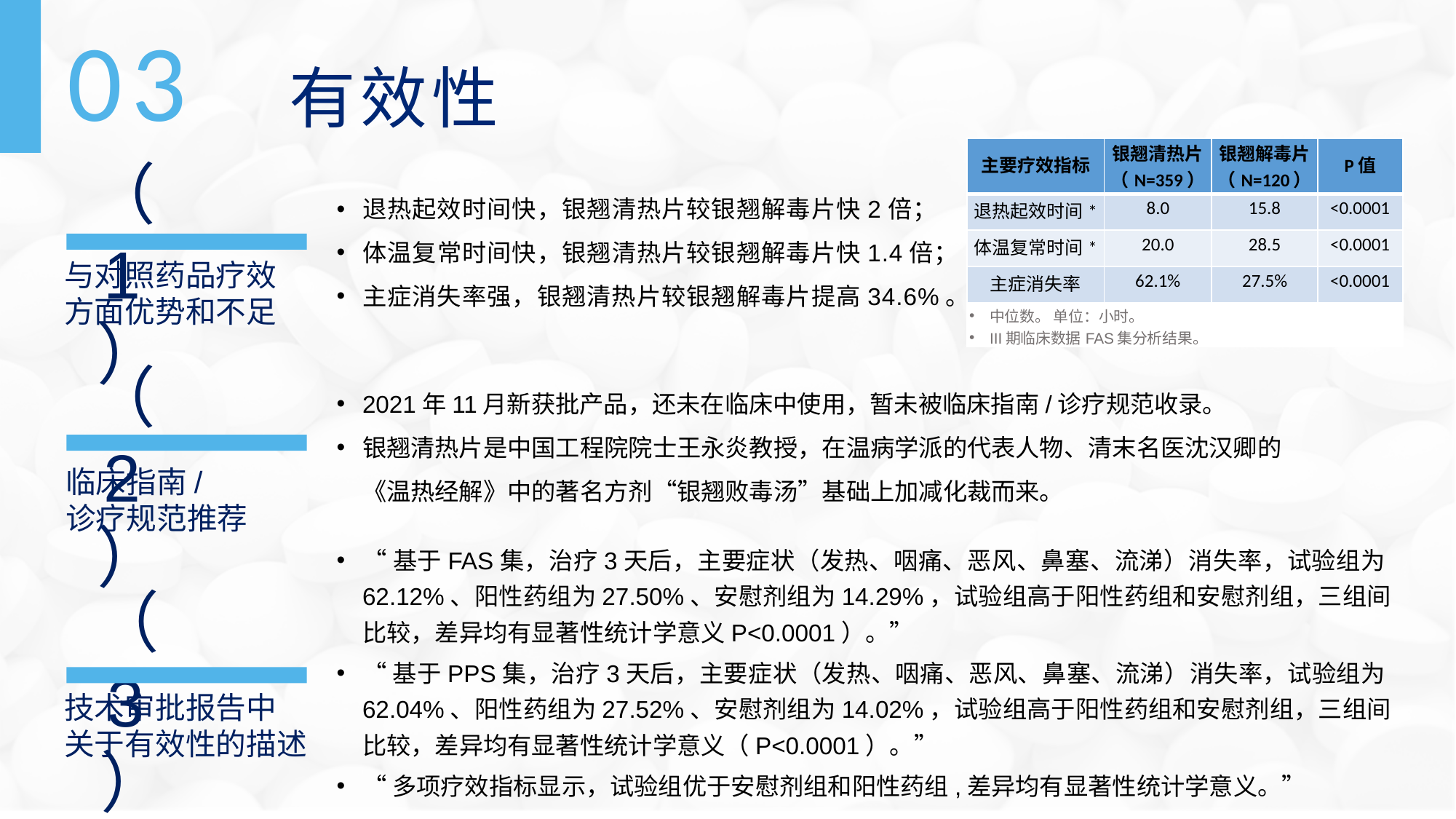

03
有效性
| 主要疗效指标 | 银翘清热片 （N=359） | 银翘解毒片 （N=120） | P值 |
| --- | --- | --- | --- |
| 退热起效时间\* | 8.0 | 15.8 | <0.0001 |
| 体温复常时间\* | 20.0 | 28.5 | <0.0001 |
| 主症消失率 | 62.1% | 27.5% | <0.0001 |
| 中位数。 单位：小时。 III期临床数据FAS集分析结果。 |  |  |  |
（1）
退热起效时间快，银翘清热片较银翘解毒片快2倍；
体温复常时间快，银翘清热片较银翘解毒片快1.4倍；
主症消失率强，银翘清热片较银翘解毒片提高34.6%。

与对照药品疗效方面优势和不足
（2）
2021年11月新获批产品，还未在临床中使用，暂未被临床指南/诊疗规范收录。
银翘清热片是中国工程院院士王永炎教授，在温病学派的代表人物、清末名医沈汉卿的《温热经解》中的著名方剂“银翘败毒汤”基础上加减化裁而来。

临床指南/
诊疗规范推荐
“基于FAS集，治疗3天后，主要症状（发热、咽痛、恶风、鼻塞、流涕）消失率，试验组为62.12%、阳性药组为27.50%、安慰剂组为14.29%，试验组高于阳性药组和安慰剂组，三组间比较，差异均有显著性统计学意义P<0.0001）。”
“基于PPS集，治疗3天后，主要症状（发热、咽痛、恶风、鼻塞、流涕）消失率，试验组为62.04%、阳性药组为27.52%、安慰剂组为14.02%，试验组高于阳性药组和安慰剂组，三组间比较，差异均有显著性统计学意义（P<0.0001）。”
“多项疗效指标显示，试验组优于安慰剂组和阳性药组,差异均有显著性统计学意义。”
（3）

技术审批报告中
关于有效性的描述